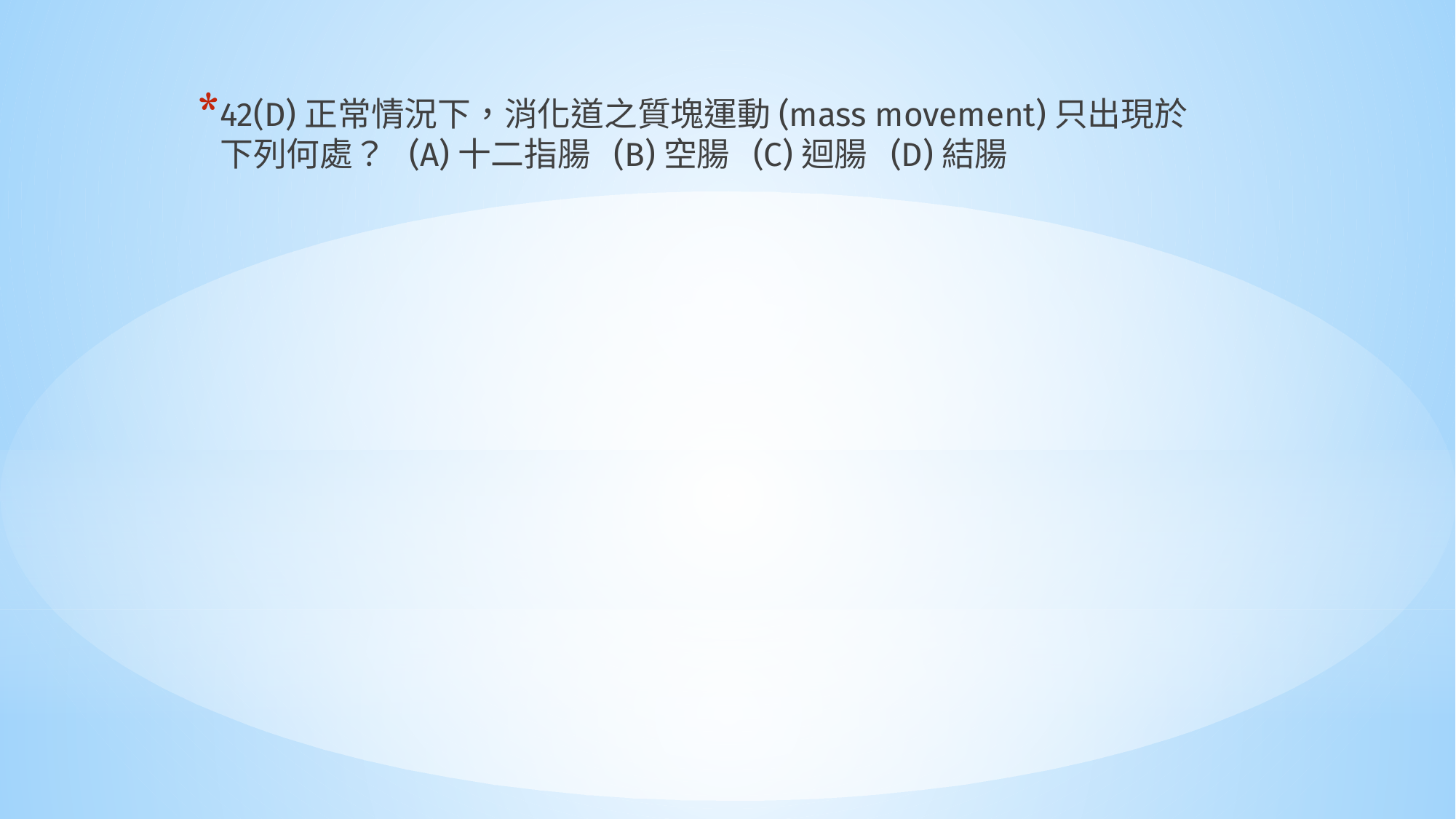

42(D)正常情況下，消化道之質塊運動(mass movement)只出現於下列何處？  (A)十二指腸  (B)空腸  (C)迴腸  (D)結腸
#